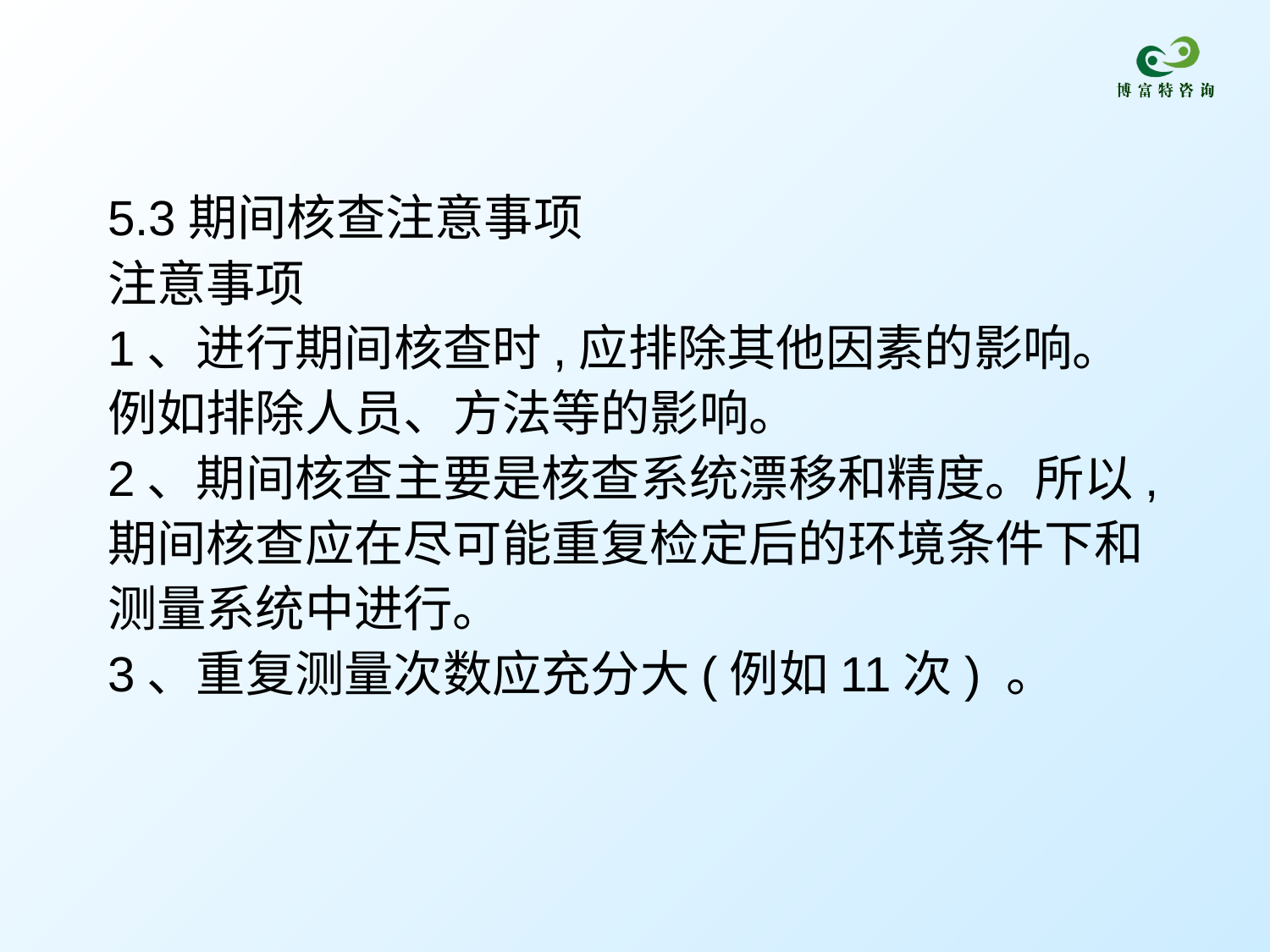

5.3期间核查注意事项
注意事项
1、进行期间核查时,应排除其他因素的影响。例如排除人员、方法等的影响。
2、期间核查主要是核查系统漂移和精度。所以,期间核查应在尽可能重复检定后的环境条件下和测量系统中进行。
3、重复测量次数应充分大(例如11次) 。